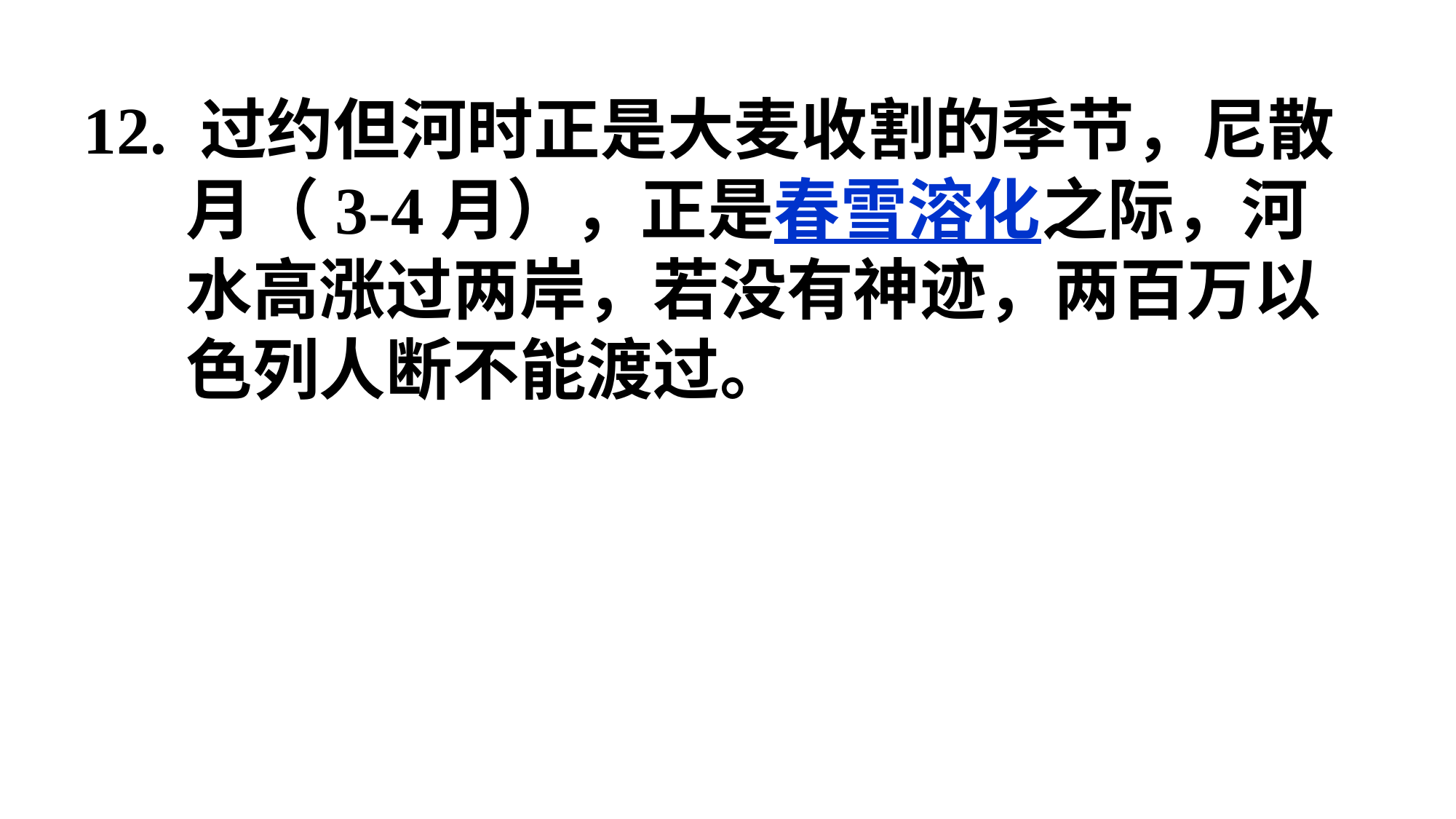

12. 过约但河时正是大麦收割的季节，尼散月（3-4月），正是春雪溶化之际，河水高涨过两岸，若没有神迹，两百万以色列人断不能渡过。